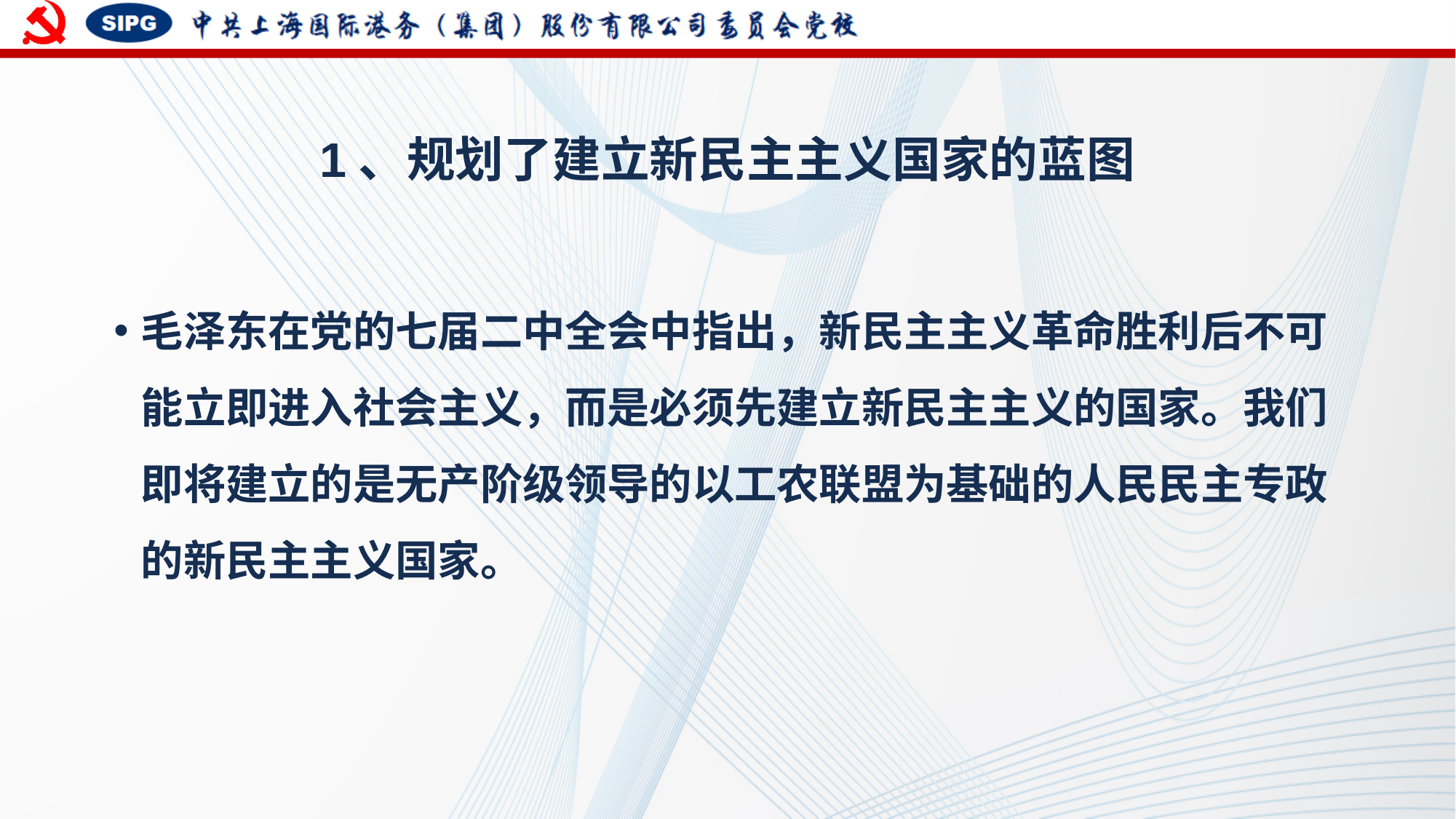

1、规划了建立新民主主义国家的蓝图
毛泽东在党的七届二中全会中指出，新民主主义革命胜利后不可能立即进入社会主义，而是必须先建立新民主主义的国家。我们即将建立的是无产阶级领导的以工农联盟为基础的人民民主专政的新民主主义国家。